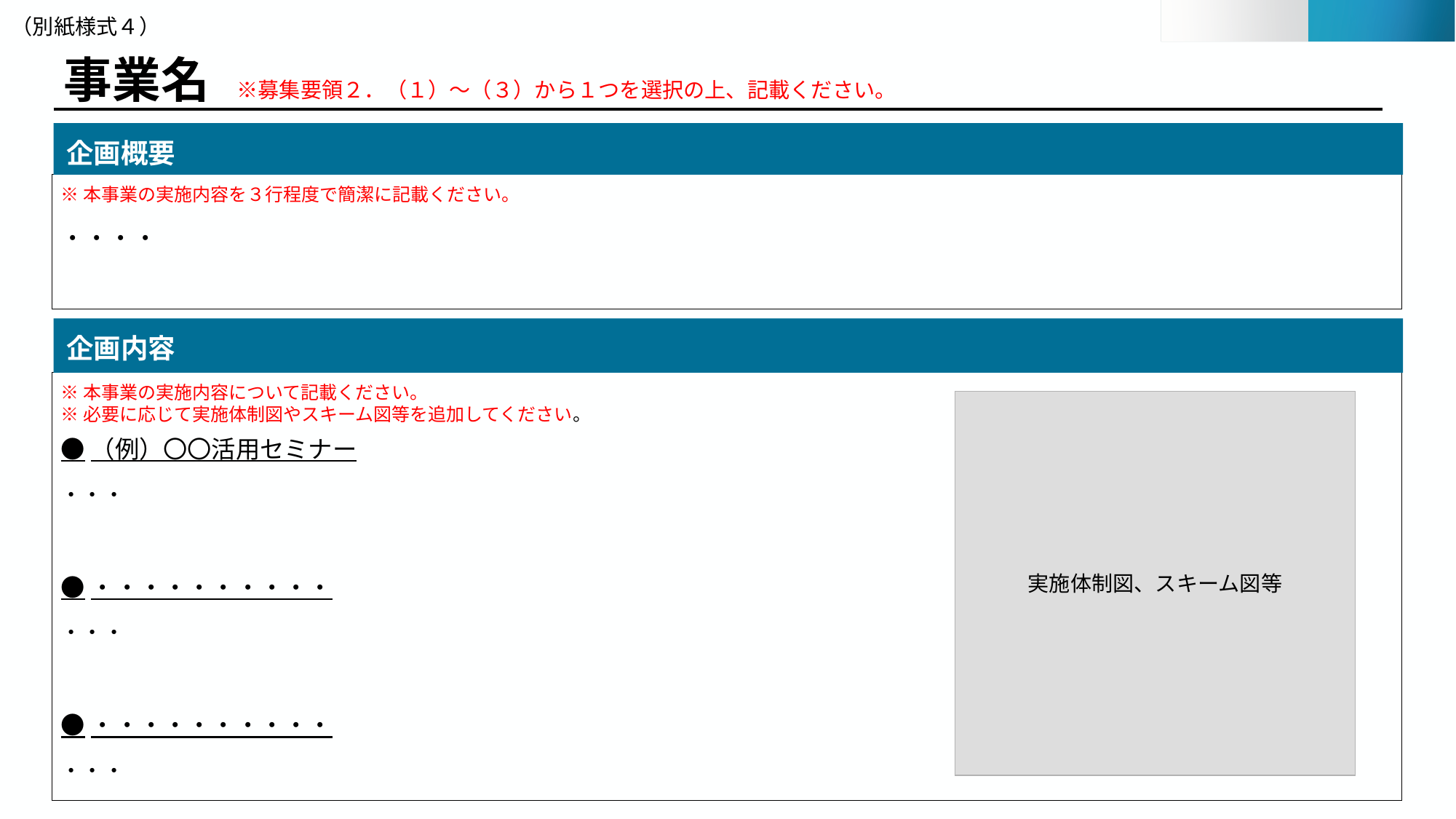

（別紙様式４）
# 事業名　※募集要領２．（１）～（３）から１つを選択の上、記載ください。
企画概要
※本事業の実施内容を３行程度で簡潔に記載ください。
・・・・
企画内容
※本事業の実施内容について記載ください。
※必要に応じて実施体制図やスキーム図等を追加してください。
●（例）〇〇活用セミナー
・・・

●・・・・・・・・・・
・・・

●・・・・・・・・・・
・・・

実施体制図、スキーム図等